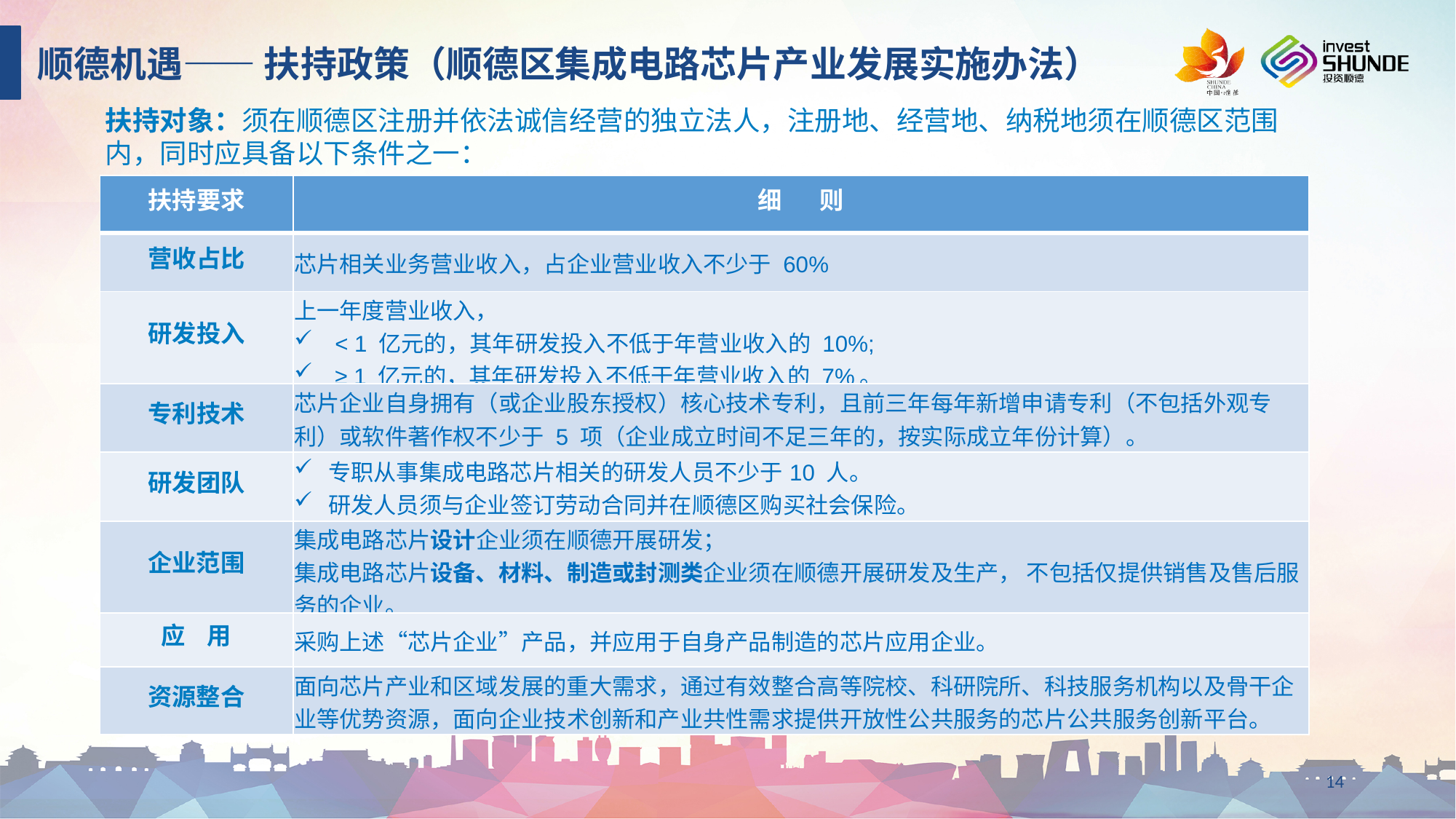

顺德机遇—— 扶持政策（顺德区集成电路芯片产业发展实施办法）
扶持对象：须在顺德区注册并依法诚信经营的独立法人，注册地、经营地、纳税地须在顺德区范围内，同时应具备以下条件之一：
| 扶持要求 | 细 则 |
| --- | --- |
| 营收占比 | 芯片相关业务营业收入，占企业营业收入不少于 60% |
| 研发投入 | 上一年度营业收入， < 1 亿元的，其年研发投入不低于年营业收入的 10%; ≥ 1 亿元的，其年研发投入不低于年营业收入的 7%。 |
| 专利技术 | 芯片企业自身拥有（或企业股东授权）核心技术专利，且前三年每年新增申请专利（不包括外观专利）或软件著作权不少于 5 项（企业成立时间不足三年的，按实际成立年份计算）。 |
| 研发团队 | 专职从事集成电路芯片相关的研发人员不少于10 人。 研发人员须与企业签订劳动合同并在顺德区购买社会保险。 |
| 企业范围 | 集成电路芯片设计企业须在顺德开展研发； 集成电路芯片设备、材料、制造或封测类企业须在顺德开展研发及生产， 不包括仅提供销售及售后服务的企业。 |
| 应 用 | 采购上述“芯片企业”产品，并应用于自身产品制造的芯片应用企业。 |
| 资源整合 | 面向芯片产业和区域发展的重大需求，通过有效整合高等院校、科研院所、科技服务机构以及骨干企业等优势资源，面向企业技术创新和产业共性需求提供开放性公共服务的芯片公共服务创新平台。 |
14